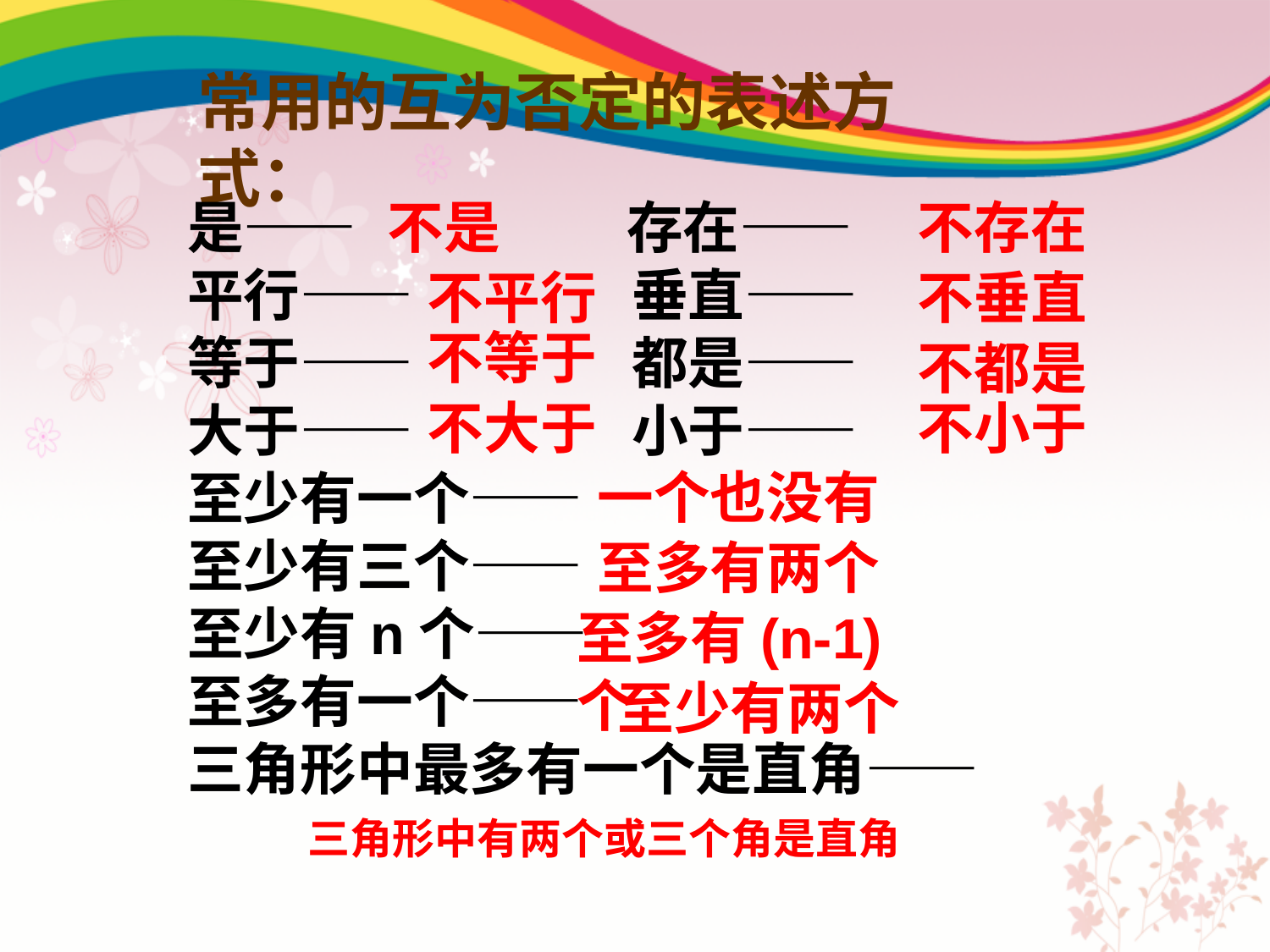

常用的互为否定的表述方式：
是——                     存在——
平行——                 垂直——
等于——                 都是——
大于——                 小于——
至少有一个——
至少有三个——
至少有n个——
至多有一个——
三角形中最多有一个是直角——
不是
不存在
不平行
不垂直
不等于
不都是
不大于
不小于
一个也没有
至多有两个
至多有(n-1)个
至少有两个
三角形中有两个或三个角是直角